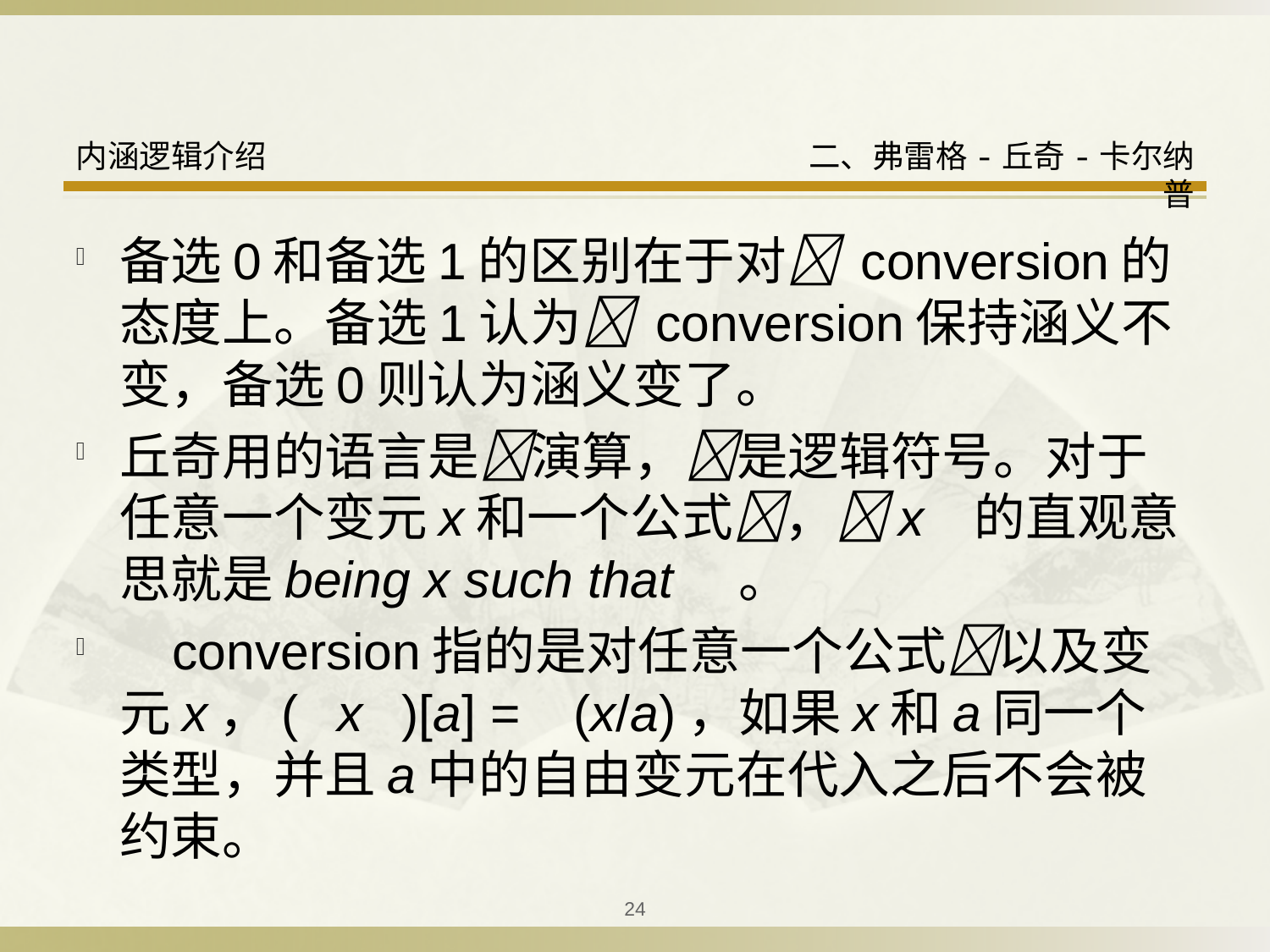

备选0和备选1的区别在于对λ conversion的态度上。备选1认为λ conversion保持涵义不变，备选0则认为涵义变了。
丘奇用的语言是λ演算，λ是逻辑符号。对于任意一个变元x和一个公式ϕ，λxϕ的直观意思就是being x such that ϕ。
λ conversion指的是对任意一个公式ϕ以及变元x，(λxϕ)[a] = ϕ(x/a)，如果x和a同一个类型，并且a中的自由变元在代入之后不会被约束。
24